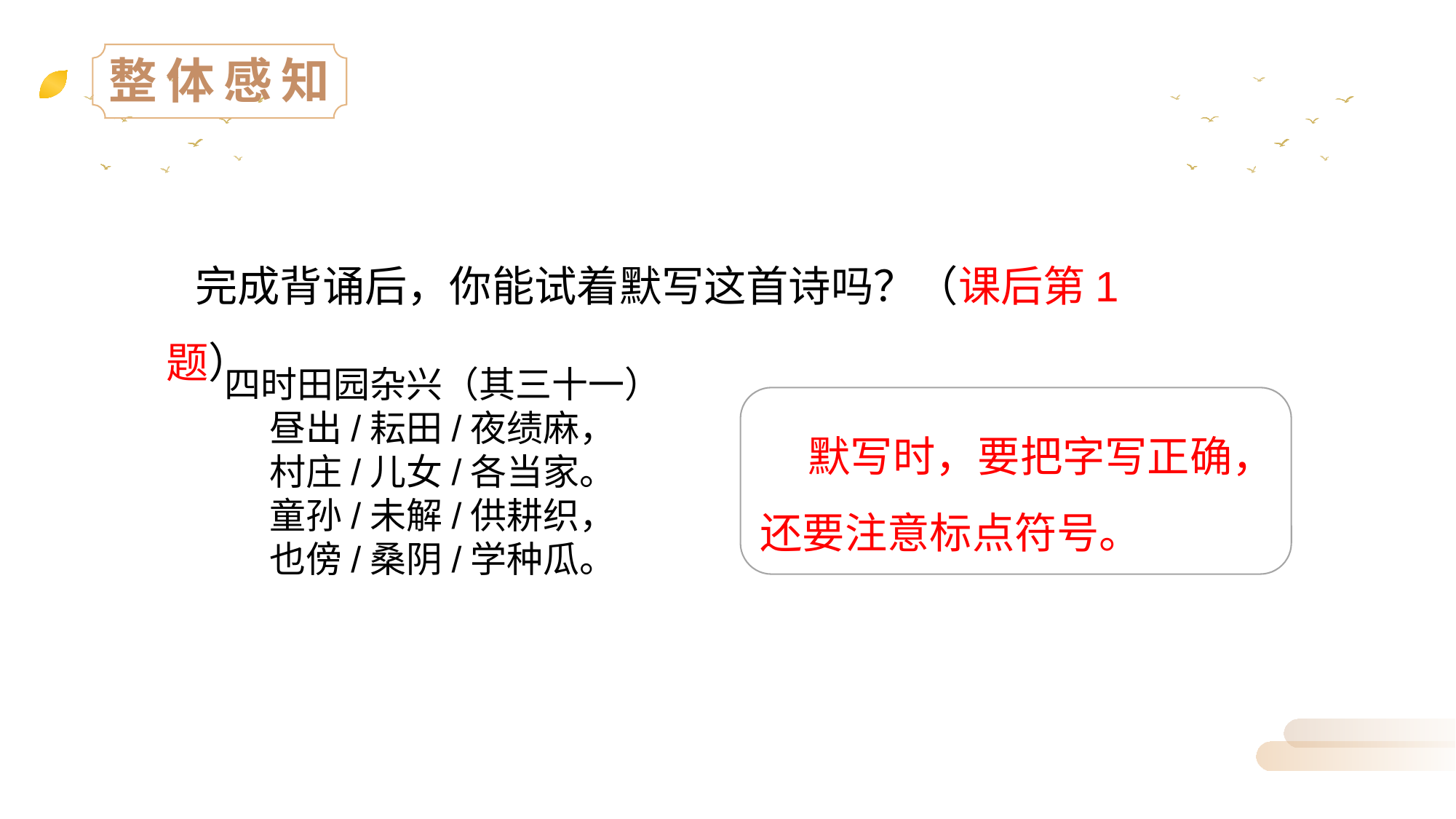

完成背诵后，你能试着默写这首诗吗？（课后第1题）
四时田园杂兴（其三十一）
昼出/耘田/夜绩麻，
村庄/儿女/各当家。
童孙/未解/供耕织，
也傍/桑阴/学种瓜。
    默写时，要把字写正确，还要注意标点符号。